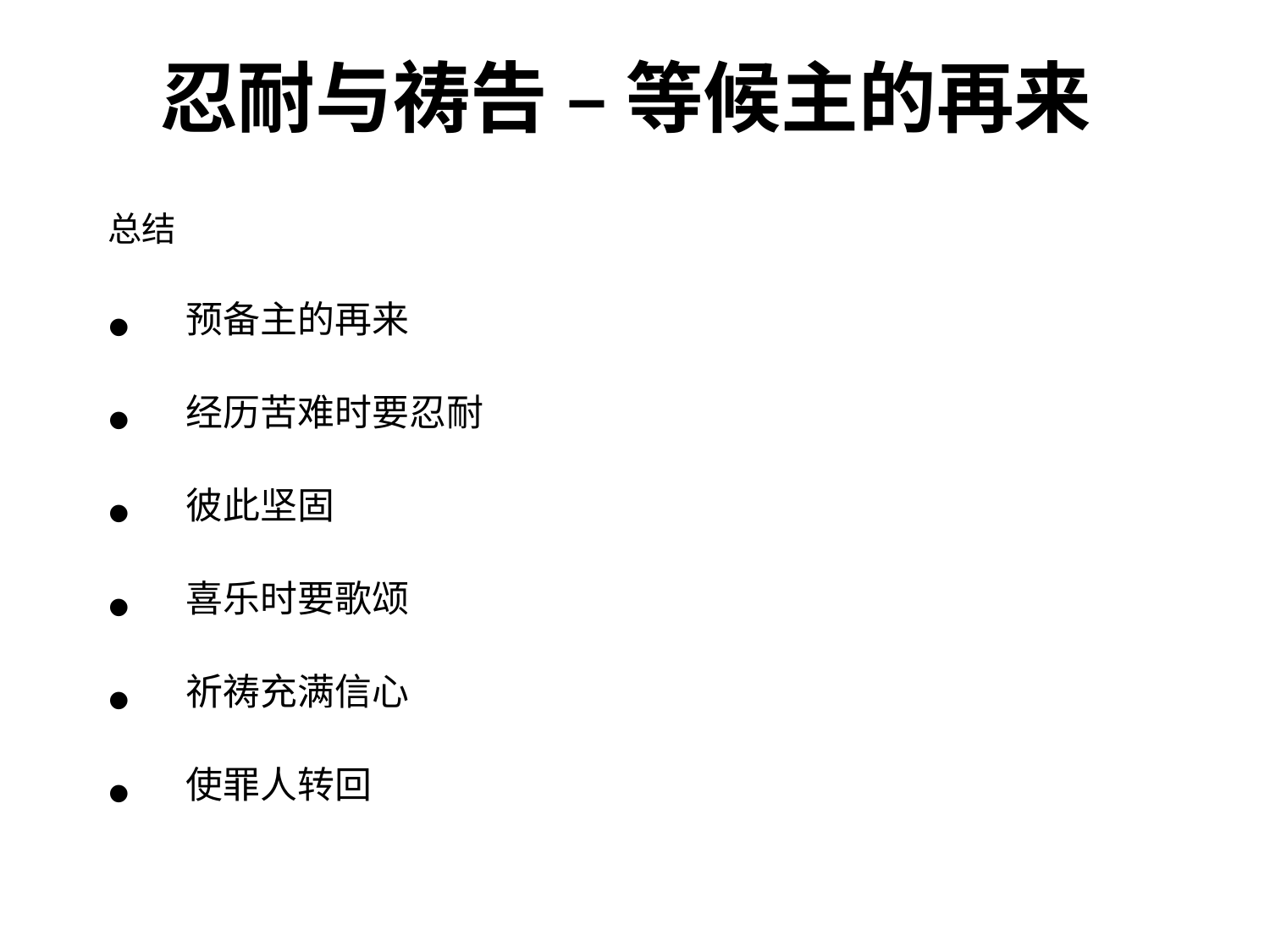

# 忍耐与祷告 – 等候主的再来
总结
预备主的再来
经历苦难时要忍耐
彼此坚固
喜乐时要歌颂
祈祷充满信心
使罪人转回